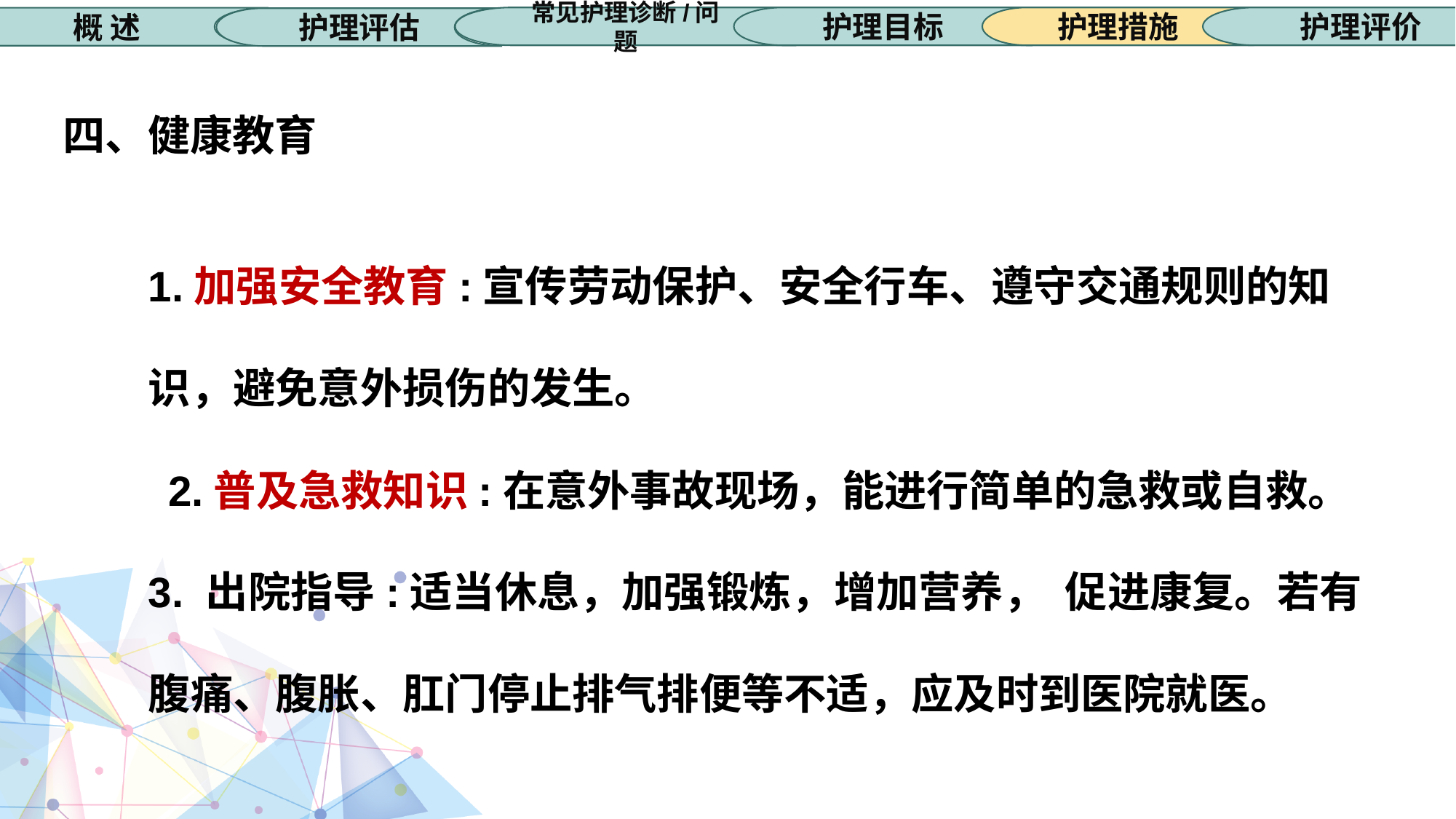

护理措施
常见护理诊断/问题
护理目标
护理评价
概 述
护理评估
四、健康教育
1.加强安全教育:宣传劳动保护、安全行车、遵守交通规则的知识，避免意外损伤的发生。
 2.普及急救知识:在意外事故现场，能进行简单的急救或自救。
3. 出院指导:适当休息，加强锻炼，增加营养，  促进康复。若有腹痛、腹胀、肛门停止排气排便等不适，应及时到医院就医。